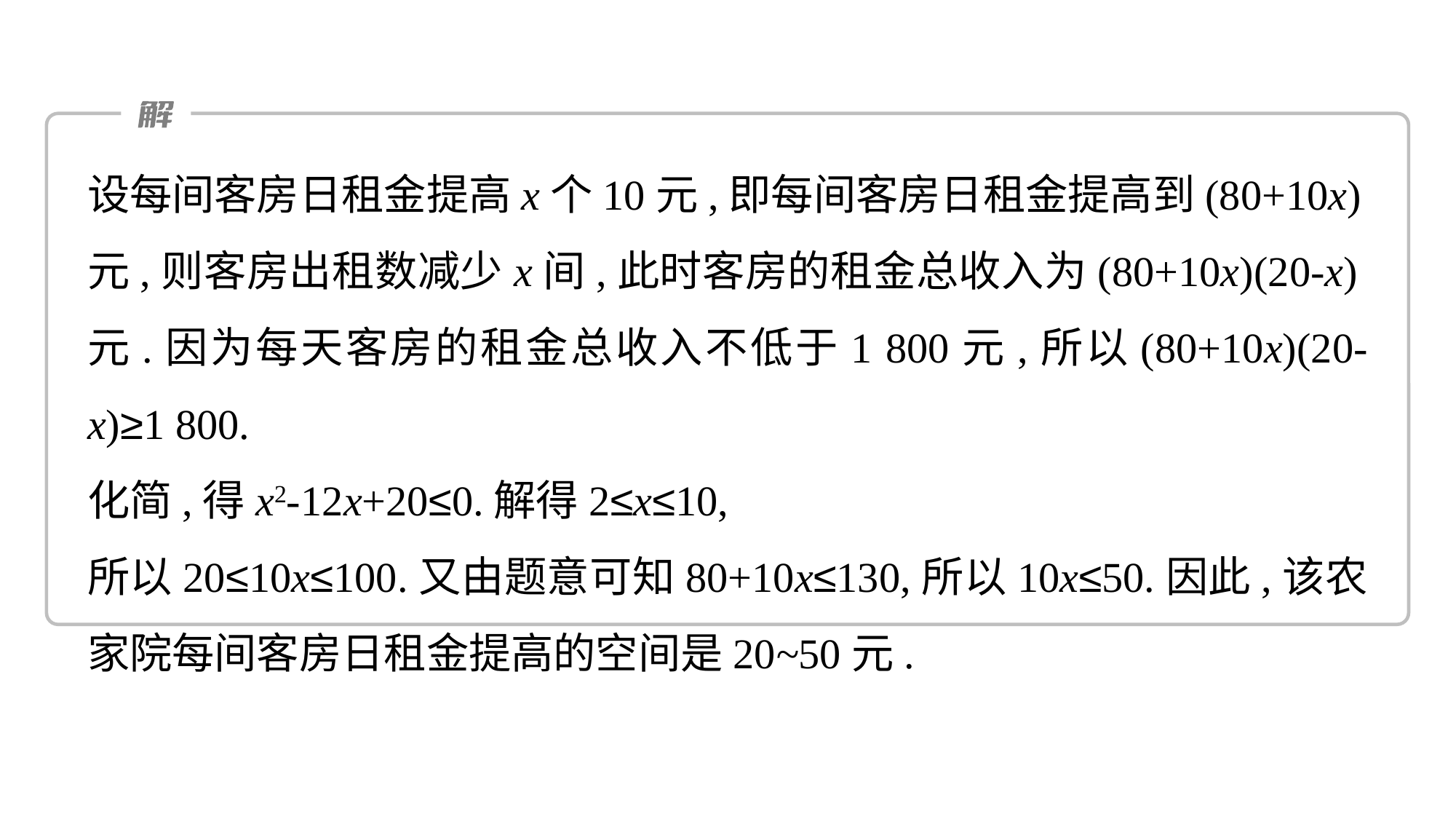

设每间客房日租金提高x个10元,即每间客房日租金提高到(80+10x)元,则客房出租数减少x间,此时客房的租金总收入为(80+10x)(20-x)元.因为每天客房的租金总收入不低于1 800元,所以(80+10x)(20-x)≥1 800.
化简,得x2-12x+20≤0.解得2≤x≤10,
所以20≤10x≤100.又由题意可知80+10x≤130,所以10x≤50.因此,该农家院每间客房日租金提高的空间是20~50元.